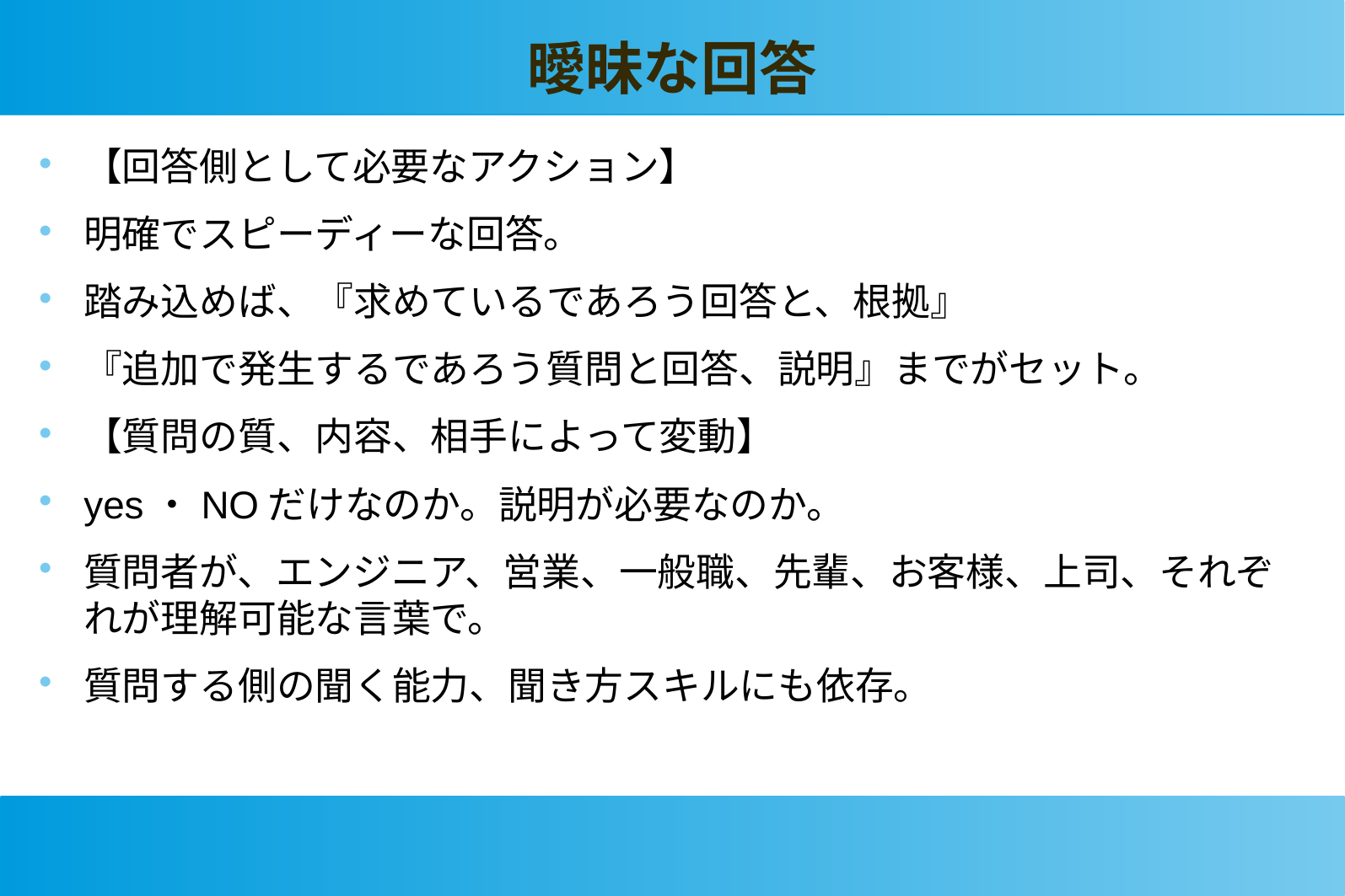

曖昧な回答
【回答側として必要なアクション】
明確でスピーディーな回答。
踏み込めば、『求めているであろう回答と、根拠』
『追加で発生するであろう質問と回答、説明』までがセット。
【質問の質、内容、相手によって変動】
yes・NOだけなのか。説明が必要なのか。
質問者が、エンジニア、営業、一般職、先輩、お客様、上司、それぞれが理解可能な言葉で。
質問する側の聞く能力、聞き方スキルにも依存。